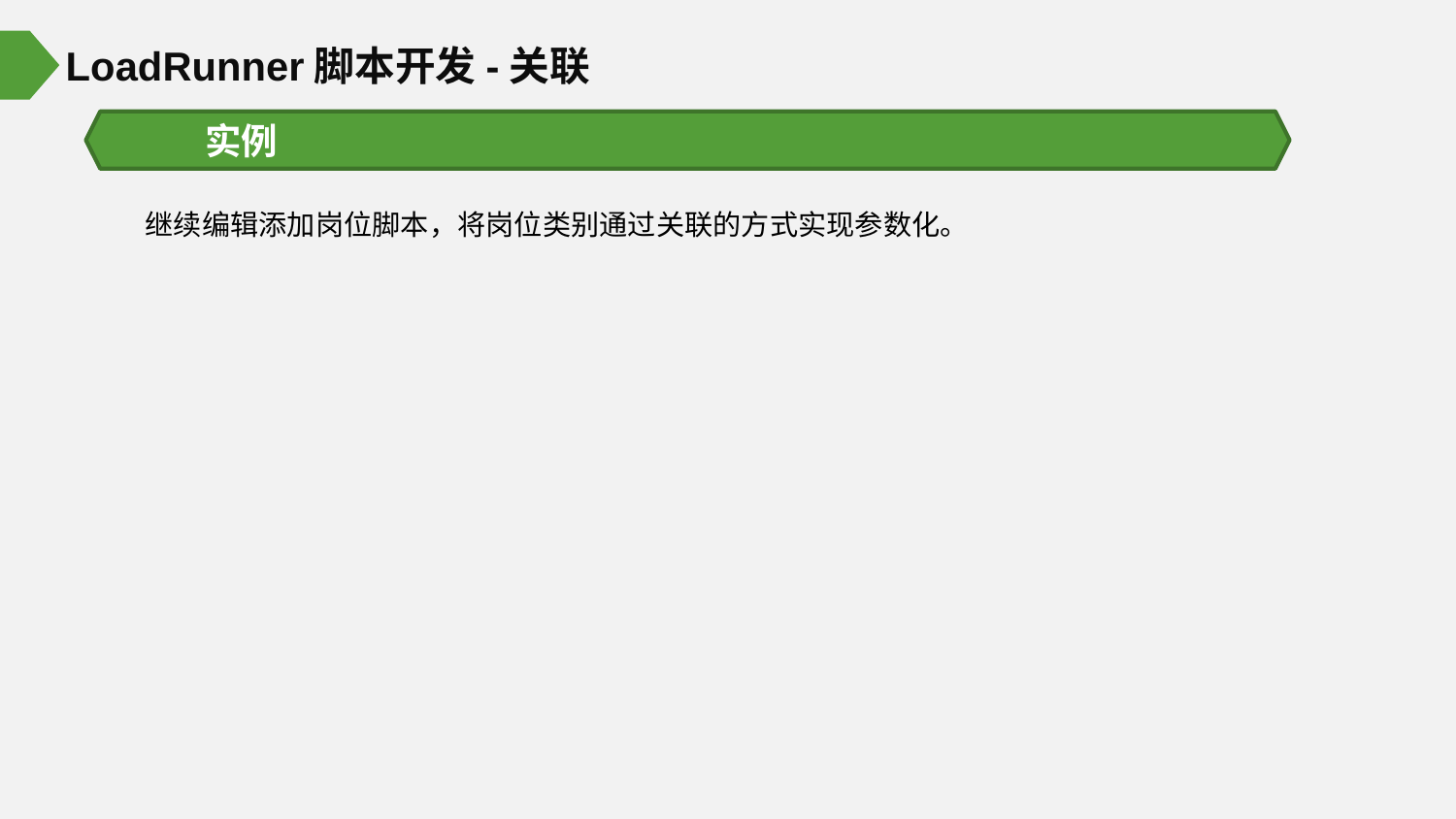

LoadRunner脚本开发-关联
实例
继续编辑添加岗位脚本，将岗位类别通过关联的方式实现参数化。